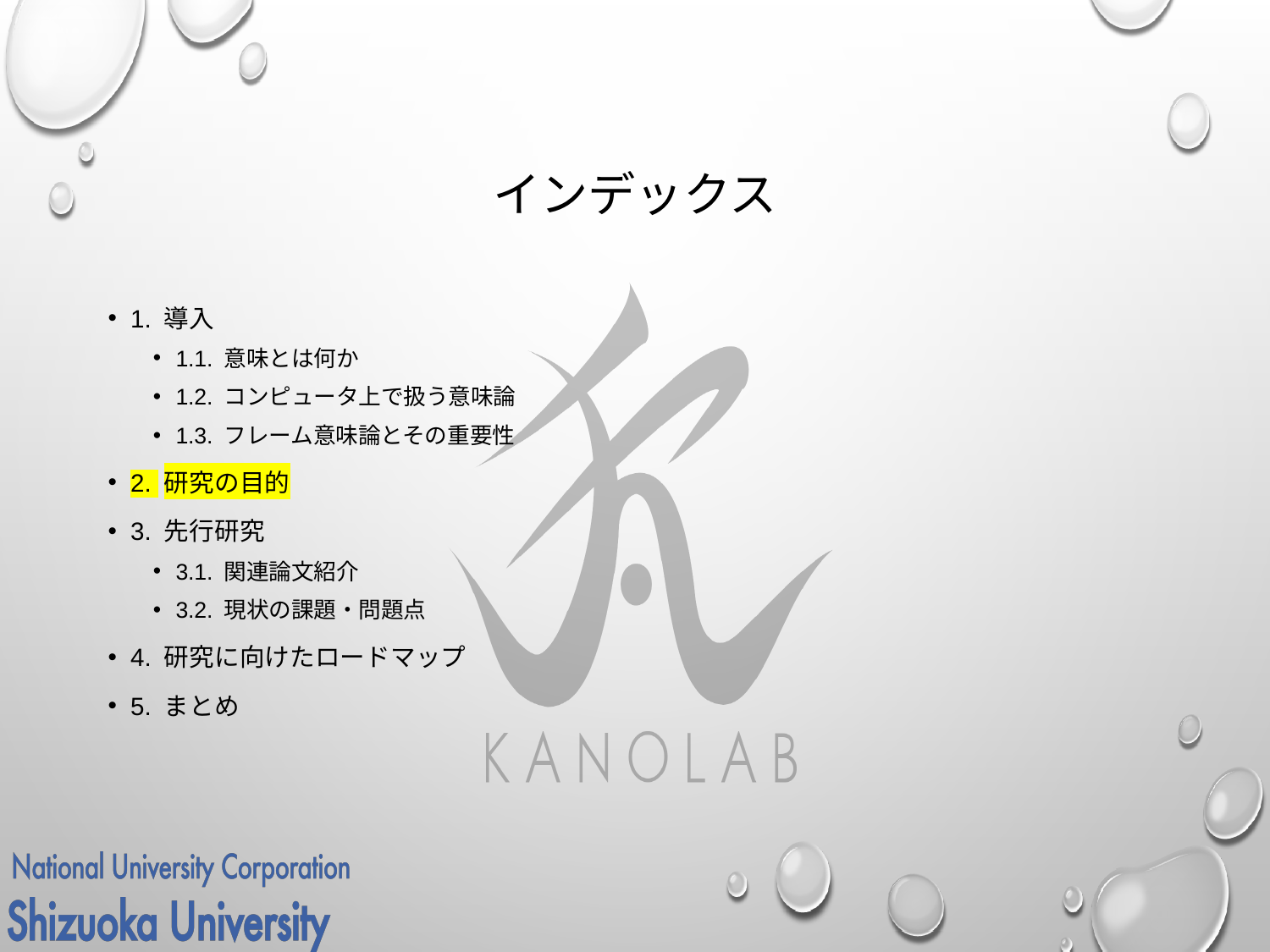

# インデックス
1. 導入
1.1. 意味とは何か
1.2. コンピュータ上で扱う意味論
1.3. フレーム意味論とその重要性
2. 研究の目的
3. 先行研究
3.1. 関連論文紹介
3.2. 現状の課題・問題点
4. 研究に向けたロードマップ
5. まとめ